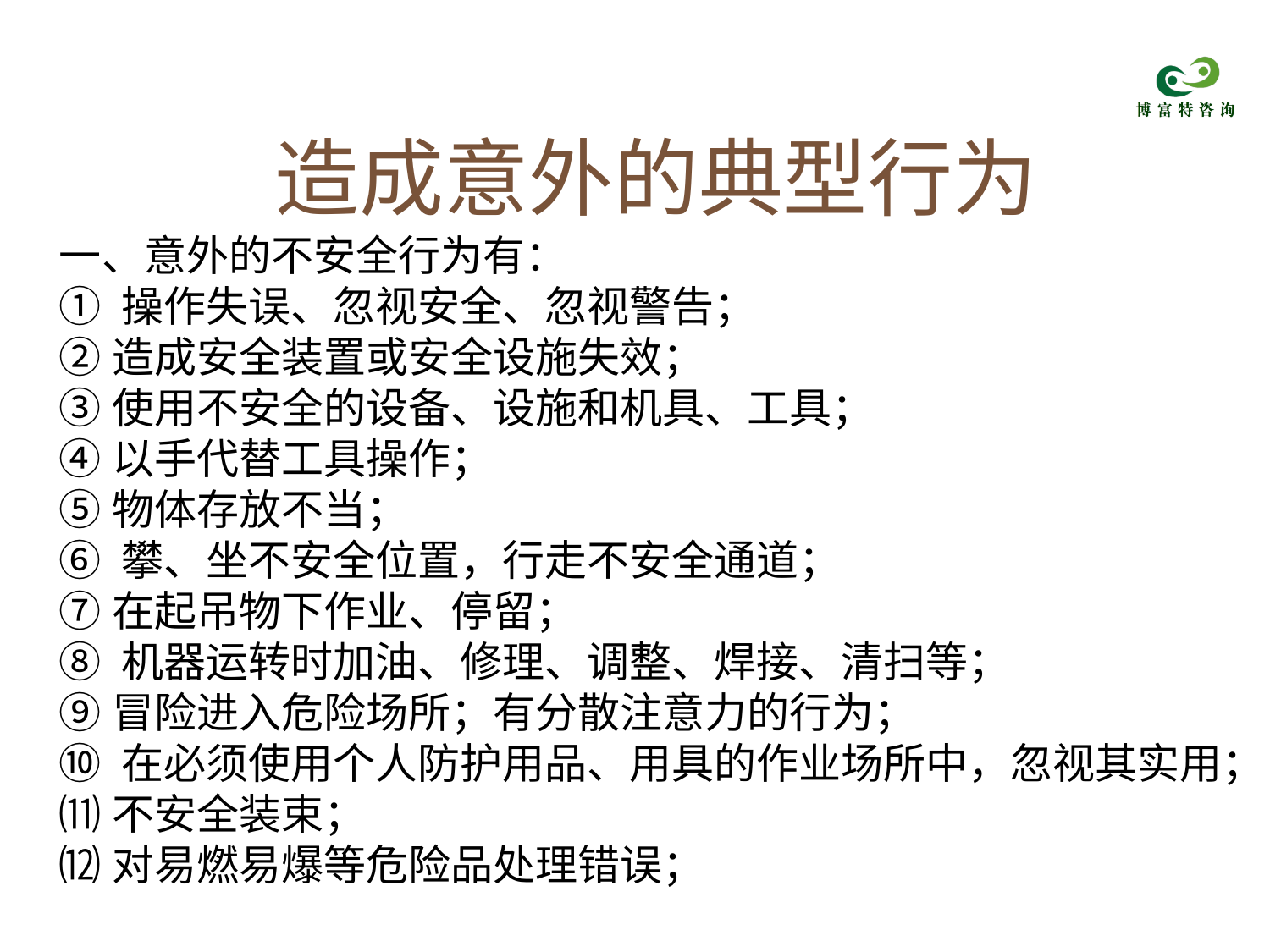

造成意外的典型行为
一、意外的不安全行为有：
① 操作失误、忽视安全、忽视警告；
②造成安全装置或安全设施失效；
③使用不安全的设备、设施和机具、工具；
④以手代替工具操作；
⑤物体存放不当；
⑥ 攀、坐不安全位置，行走不安全通道；
⑦在起吊物下作业、停留；
⑧ 机器运转时加油、修理、调整、焊接、清扫等；
⑨冒险进入危险场所；有分散注意力的行为；
⑩ 在必须使用个人防护用品、用具的作业场所中，忽视其实用；
⑾不安全装束；
⑿对易燃易爆等危险品处理错误；